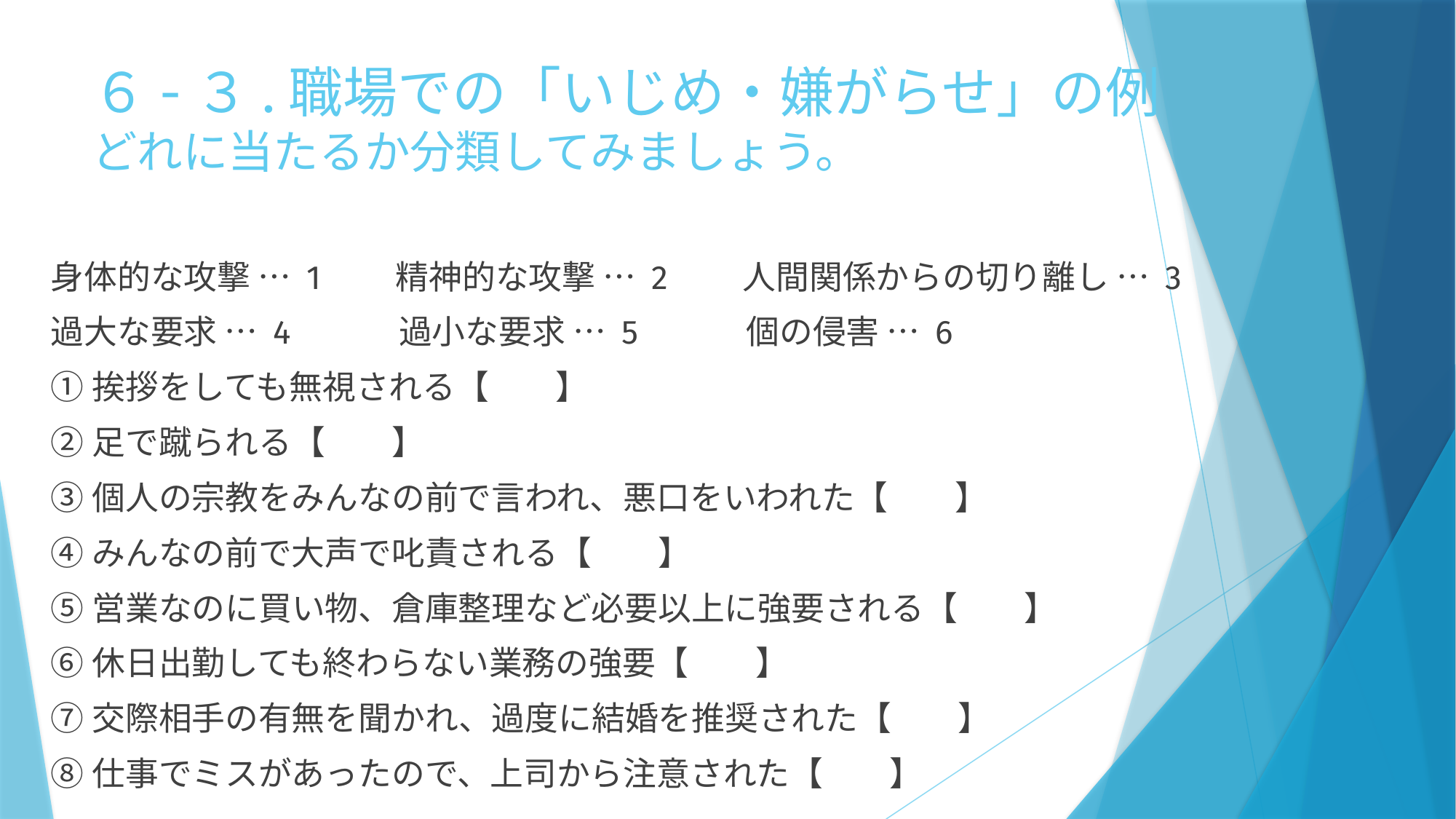

# ６-３.職場での「いじめ・嫌がらせ」の例 どれに当たるか分類してみましょう。
身体的な攻撃 … 1　　精神的な攻撃 … 2　　人間関係からの切り離し … 3
過大な要求 … 4　　　過小な要求 … 5　　　個の侵害 … 6
①挨拶をしても無視される【　　】
②足で蹴られる【　　】
③個人の宗教をみんなの前で言われ、悪口をいわれた【　　】
④みんなの前で大声で叱責される【　　】
⑤営業なのに買い物、倉庫整理など必要以上に強要される【　　】
⑥休日出勤しても終わらない業務の強要【　　】
⑦交際相手の有無を聞かれ、過度に結婚を推奨された【　　】
⑧仕事でミスがあったので、上司から注意された【　　】